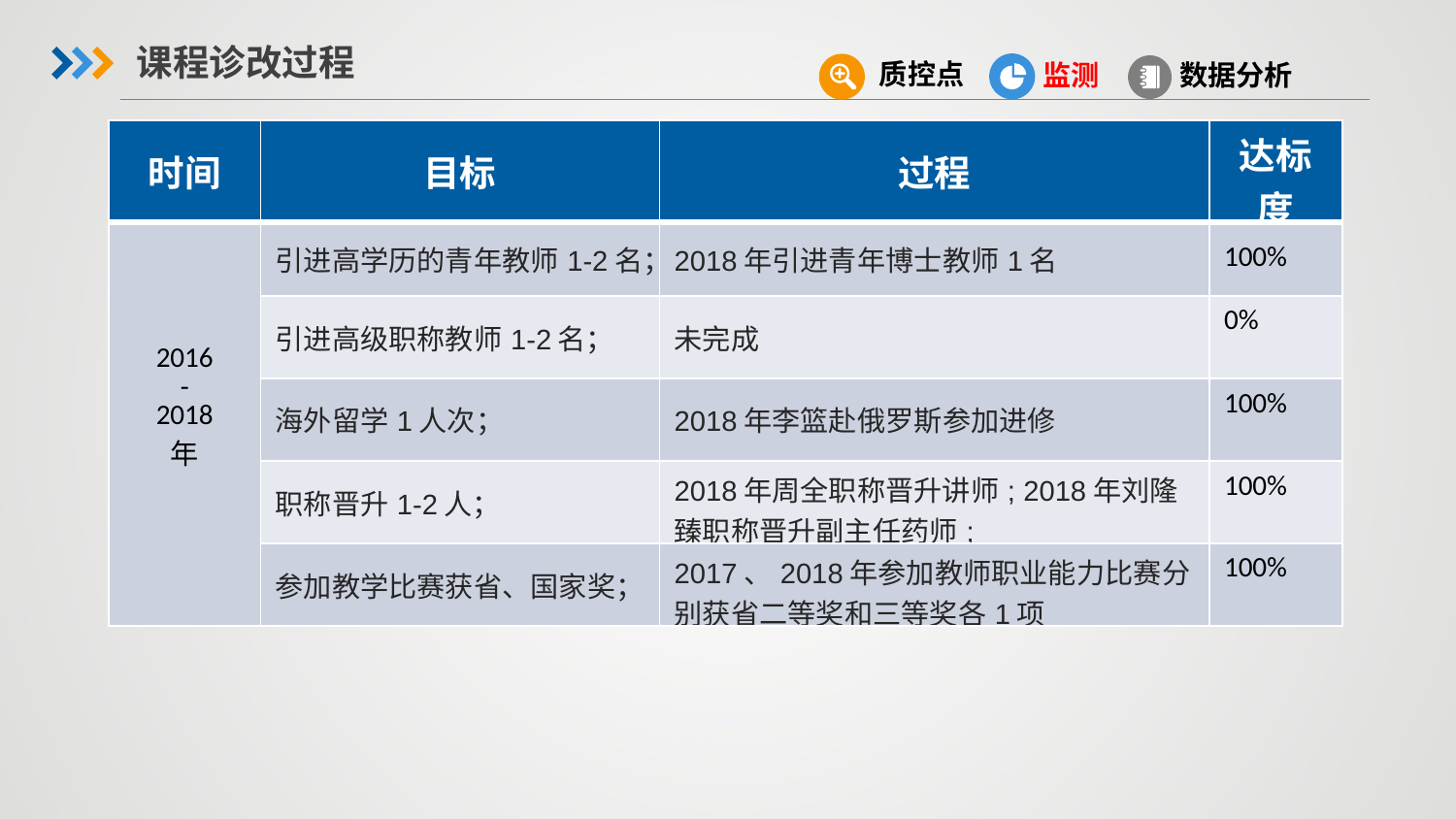

课程诊改过程
质控点
监测
数据分析

| 时间 | 目标 | 过程 | 达标度 |
| --- | --- | --- | --- |
| 2016 - 2018 年 | 引进高学历的青年教师1-2名； | 2018年引进青年博士教师1名 | 100% |
|  | 引进高级职称教师1-2名； | 未完成 | 0% |
|  | 海外留学1人次； | 2018年李篮赴俄罗斯参加进修 | 100% |
|  | 职称晋升1-2人； | 2018年周全职称晋升讲师; 2018年刘隆臻职称晋升副主任药师; | 100% |
|  | 参加教学比赛获省、国家奖； | 2017、2018年参加教师职业能力比赛分别获省二等奖和三等奖各1项 | 100% |